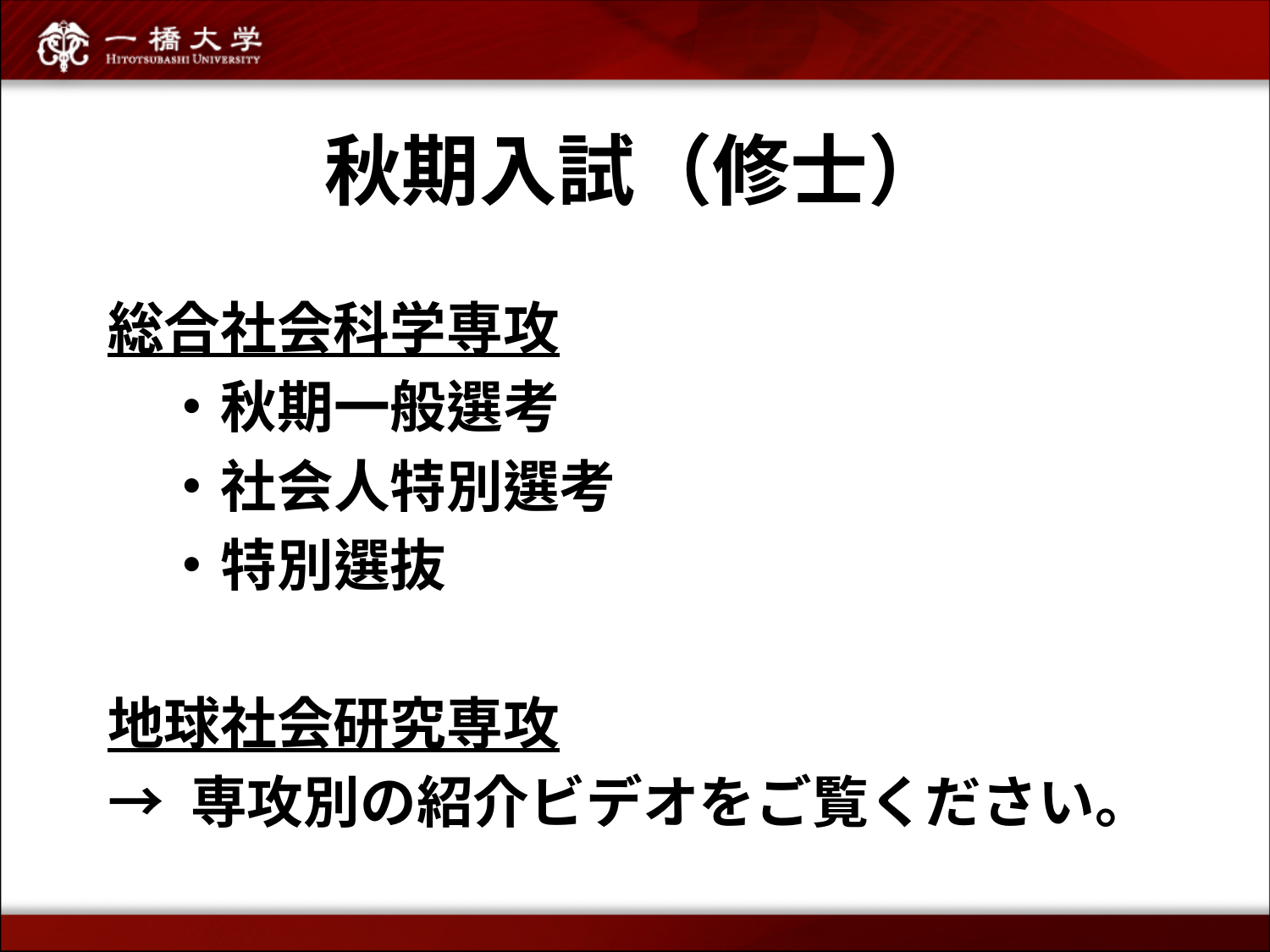

# 秋期入試（修士）
総合社会科学専攻
　・秋期一般選考
　・社会人特別選考
　・特別選抜

地球社会研究専攻
→ 専攻別の紹介ビデオをご覧ください。